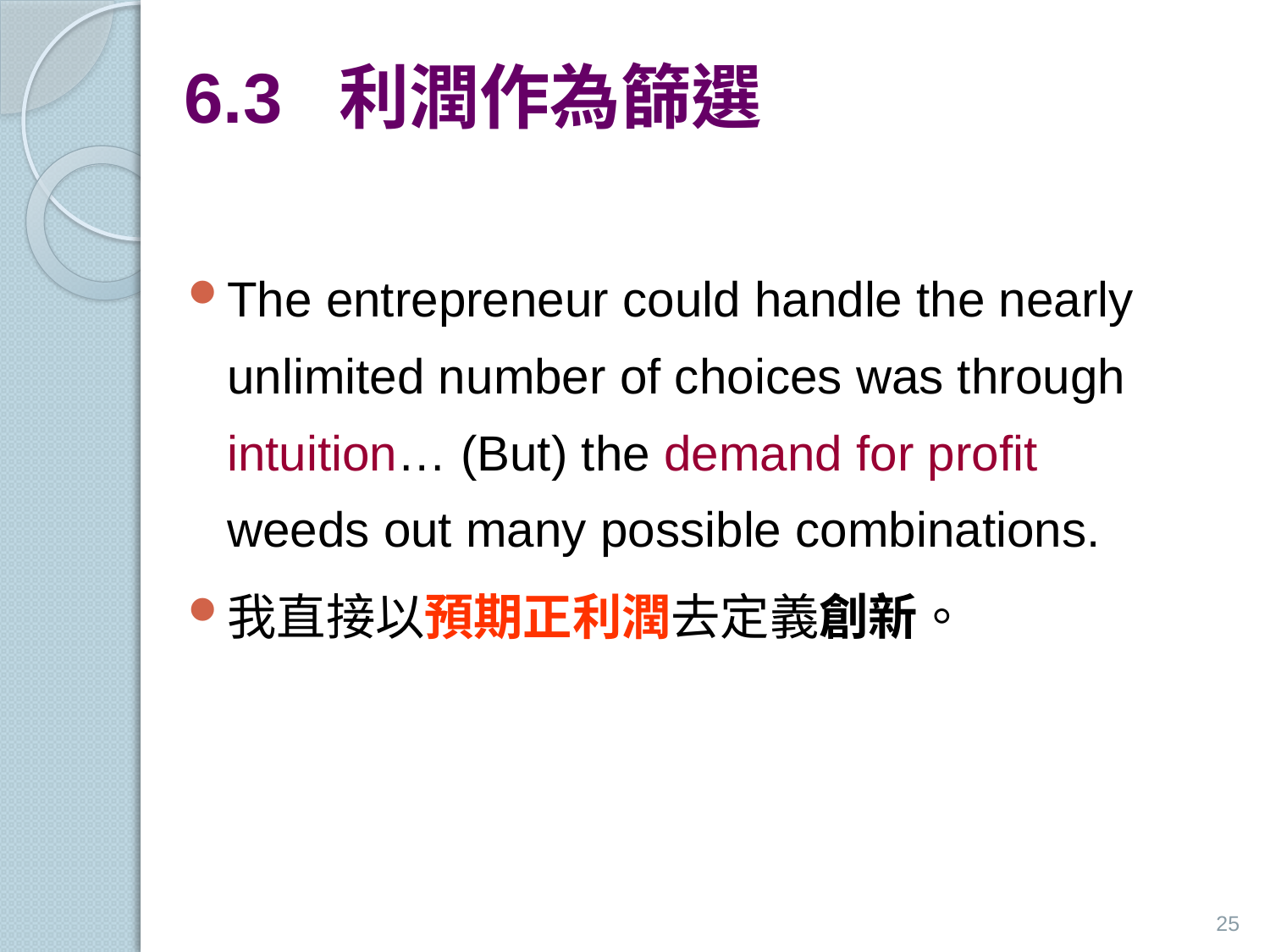

# 6.3  利潤作為篩選
The entrepreneur could handle the nearly unlimited number of choices was through intuition… (But) the demand for profit weeds out many possible combinations.
我直接以預期正利潤去定義創新。
25